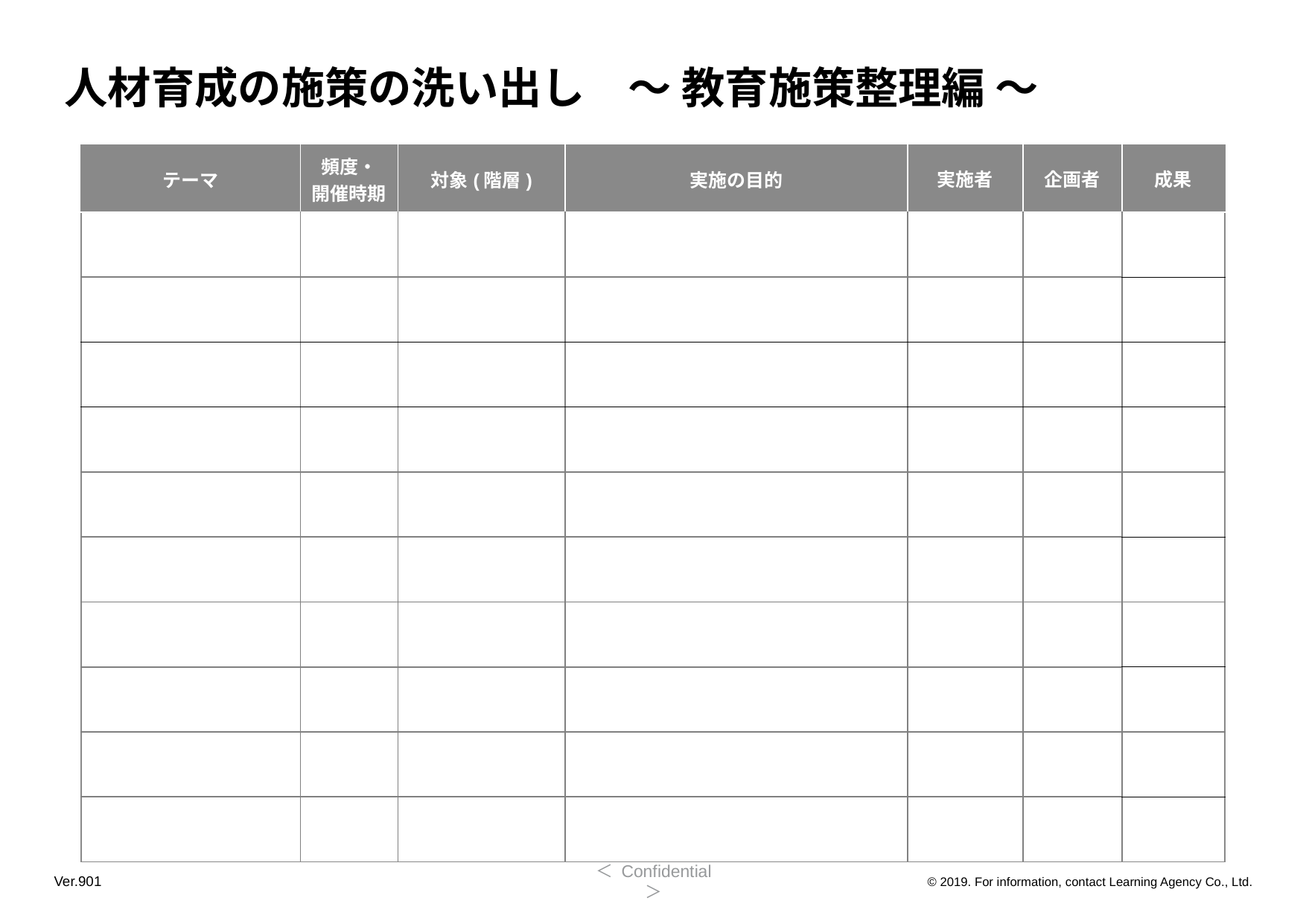

人材育成の施策の洗い出し　～ 教育施策整理編 ～
| テーマ | 頻度・ 開催時期 | 対象(階層) | 実施の目的 | 実施者 | 企画者 | 成果 |
| --- | --- | --- | --- | --- | --- | --- |
|  |  |  |  |  |  |  |
|  |  |  |  |  |  |  |
|  |  |  |  |  |  |  |
|  |  |  |  |  |  |  |
|  |  |  |  |  |  |  |
|  |  |  |  |  |  |  |
|  |  |  |  |  |  |  |
|  |  |  |  |  |  |  |
|  |  |  |  |  |  |  |
|  |  |  |  |  |  |  |
Ver.901